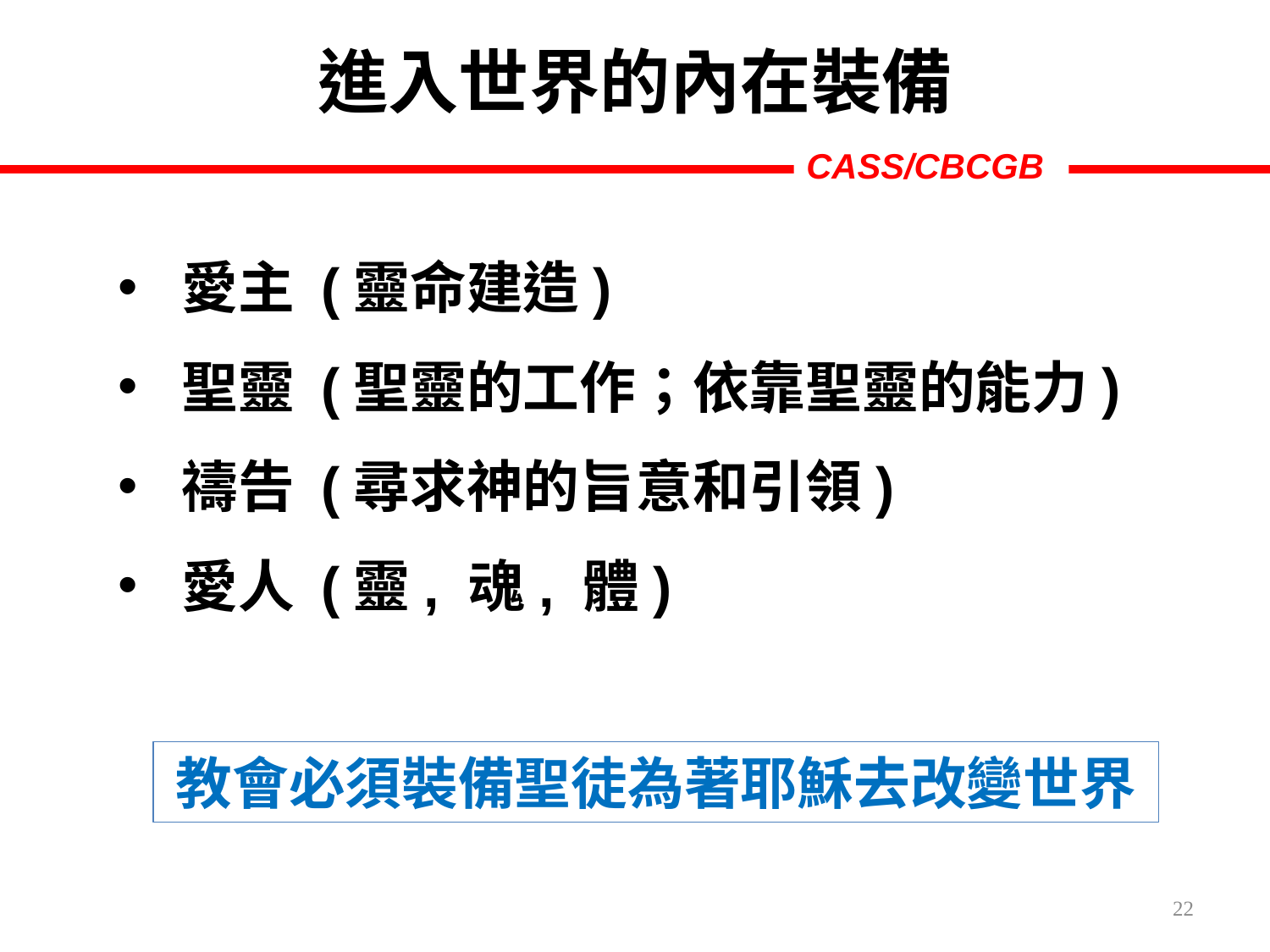

# 進入世界的內在裝備
愛主 (靈命建造)
聖靈 (聖靈的工作；依靠聖靈的能力)
禱告 (尋求神的旨意和引領)
愛人 (靈, 魂, 體)
教會必須裝備聖徒為著耶穌去改變世界
22